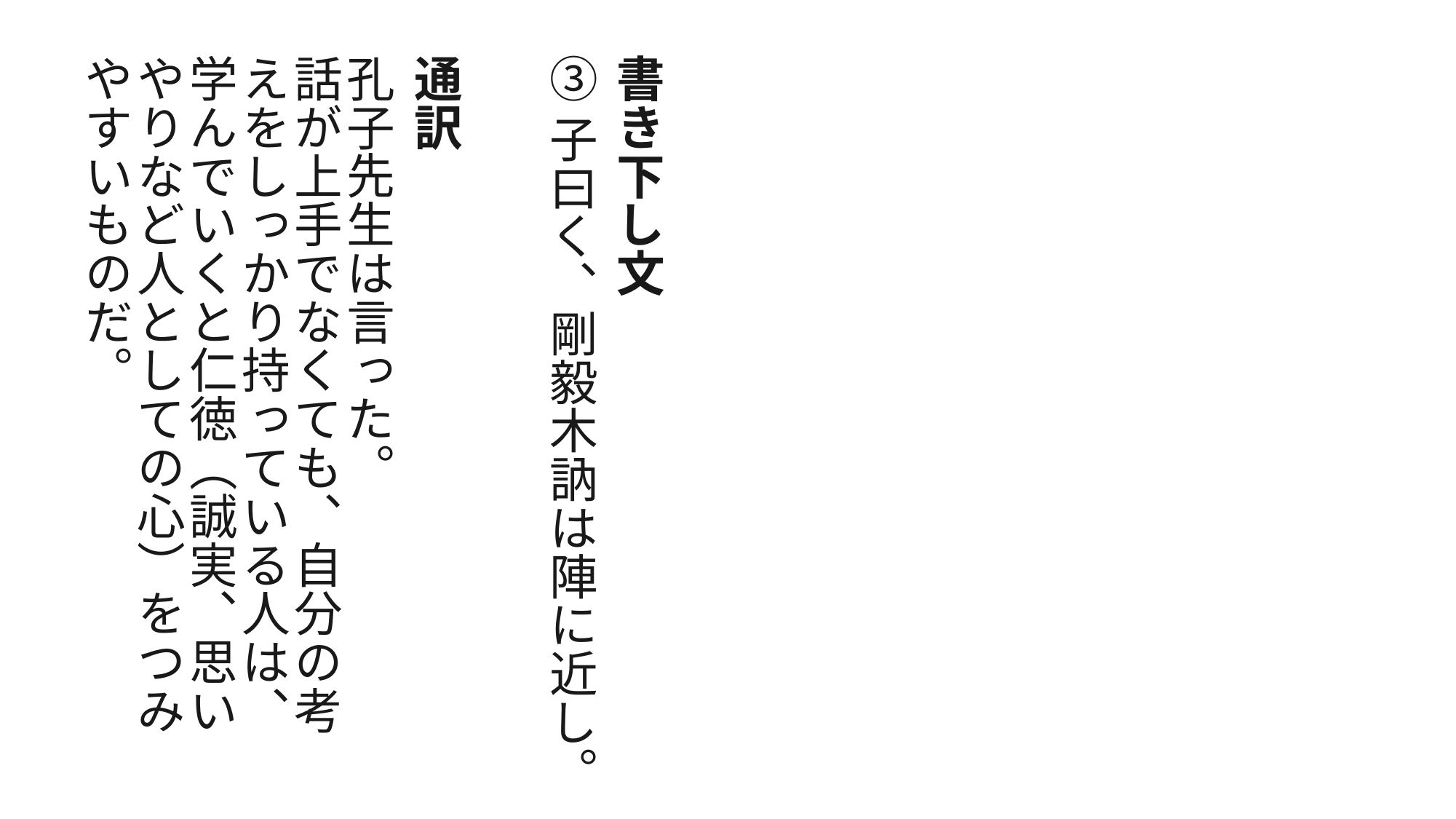

書き下し文
③子曰く、剛毅木訥は陣に近し。

通訳
孔子先生は言った。
話が上手でなくても、自分の考えをしっかり持っている人は、学んでいくと仁徳（誠実、思いやりなど人としての心）をつみやすいものだ。